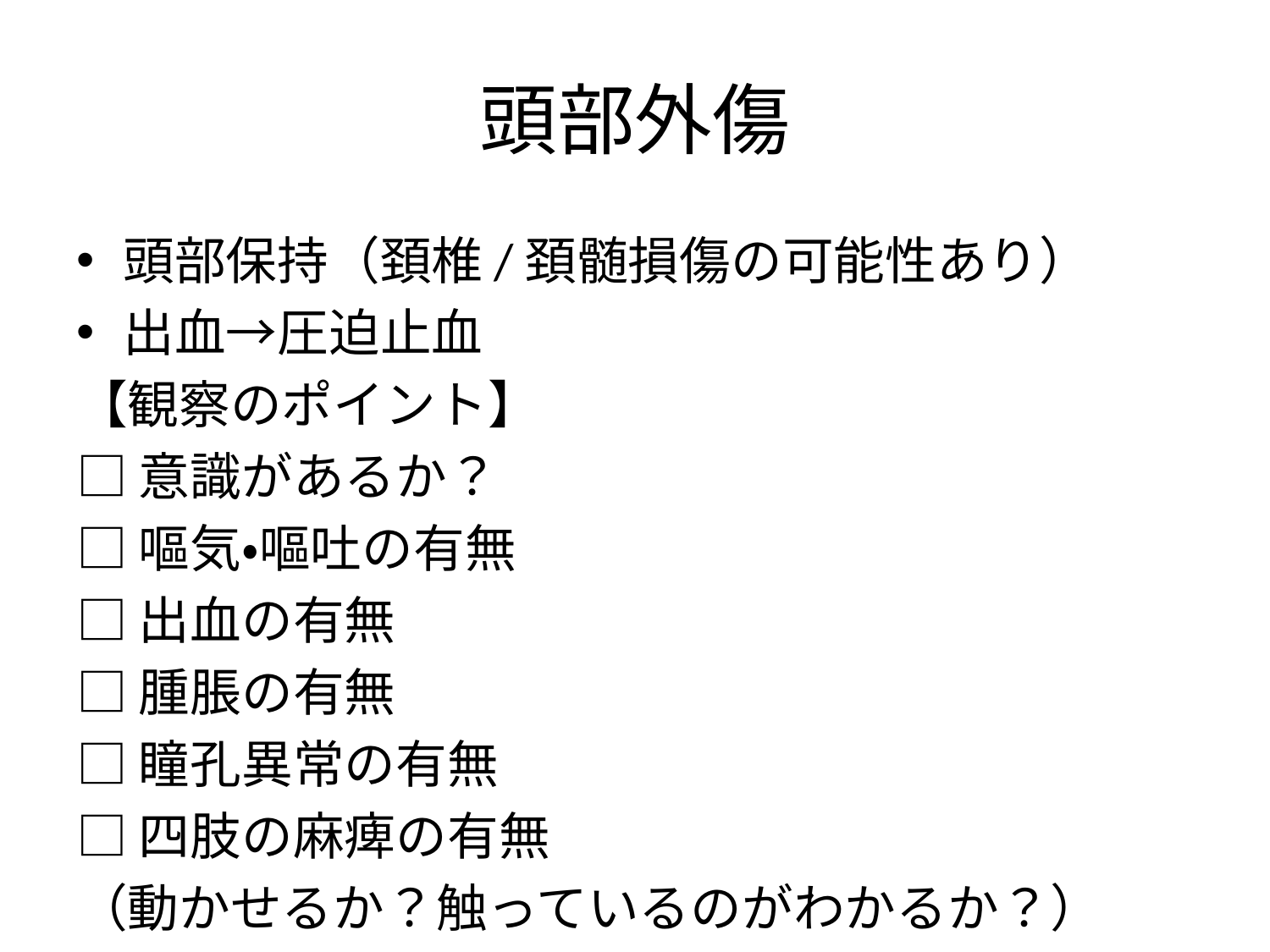

# 頭部外傷
頭部保持（頚椎/頚髄損傷の可能性あり）
出血→圧迫止血
【観察のポイント】
□意識があるか？
□嘔気・嘔吐の有無
□出血の有無
□腫脹の有無
□瞳孔異常の有無
□四肢の麻痺の有無
（動かせるか？触っているのがわかるか？）